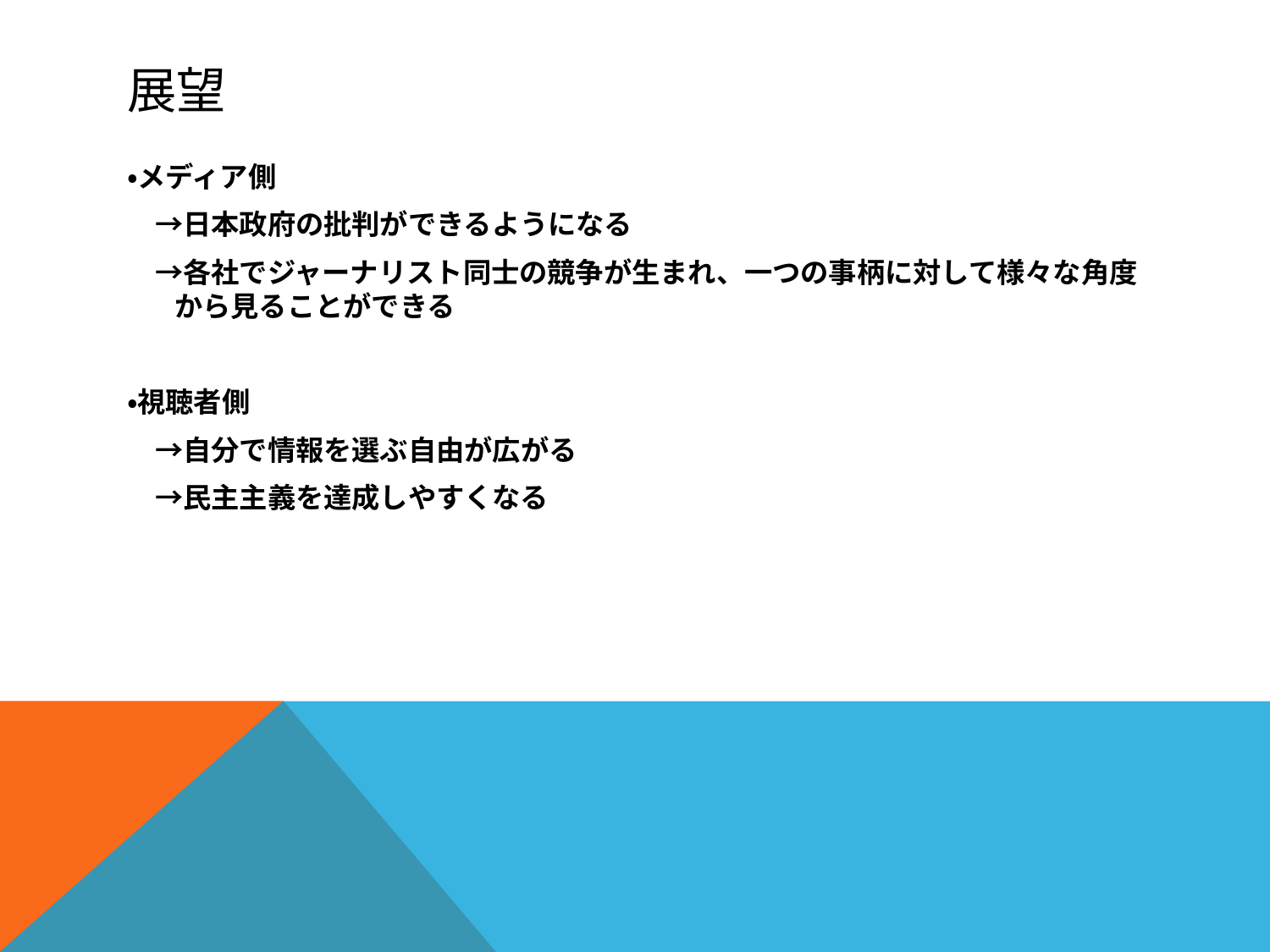

# 展望
・メディア側
　→日本政府の批判ができるようになる
　→各社でジャーナリスト同士の競争が生まれ、一つの事柄に対して様々な角度から見ることができる

・視聴者側
　→自分で情報を選ぶ自由が広がる
　→民主主義を達成しやすくなる